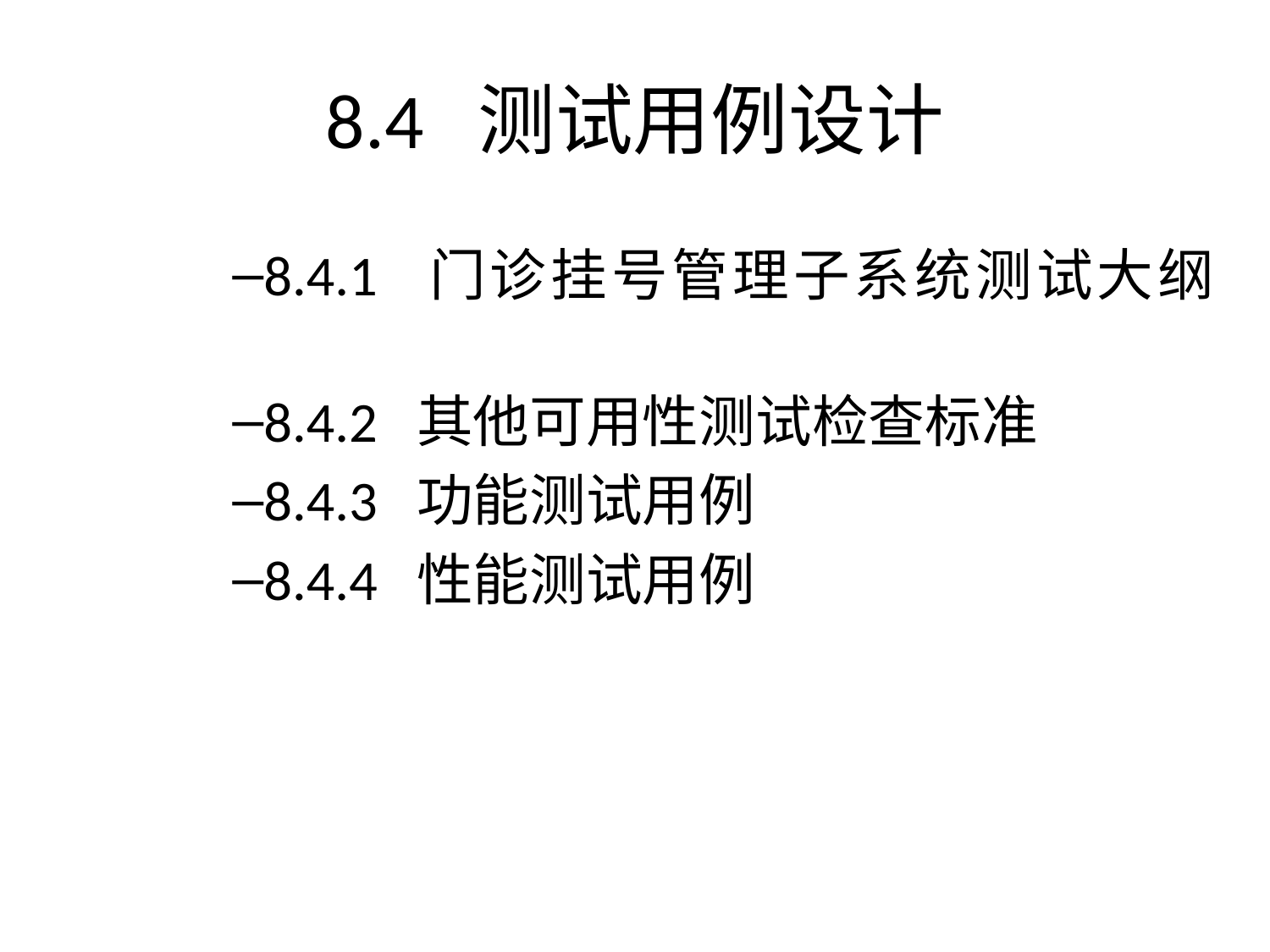

# 8.4  测试用例设计
8.4.1  门诊挂号管理子系统测试大纲
8.4.2  其他可用性测试检查标准
8.4.3  功能测试用例
8.4.4  性能测试用例